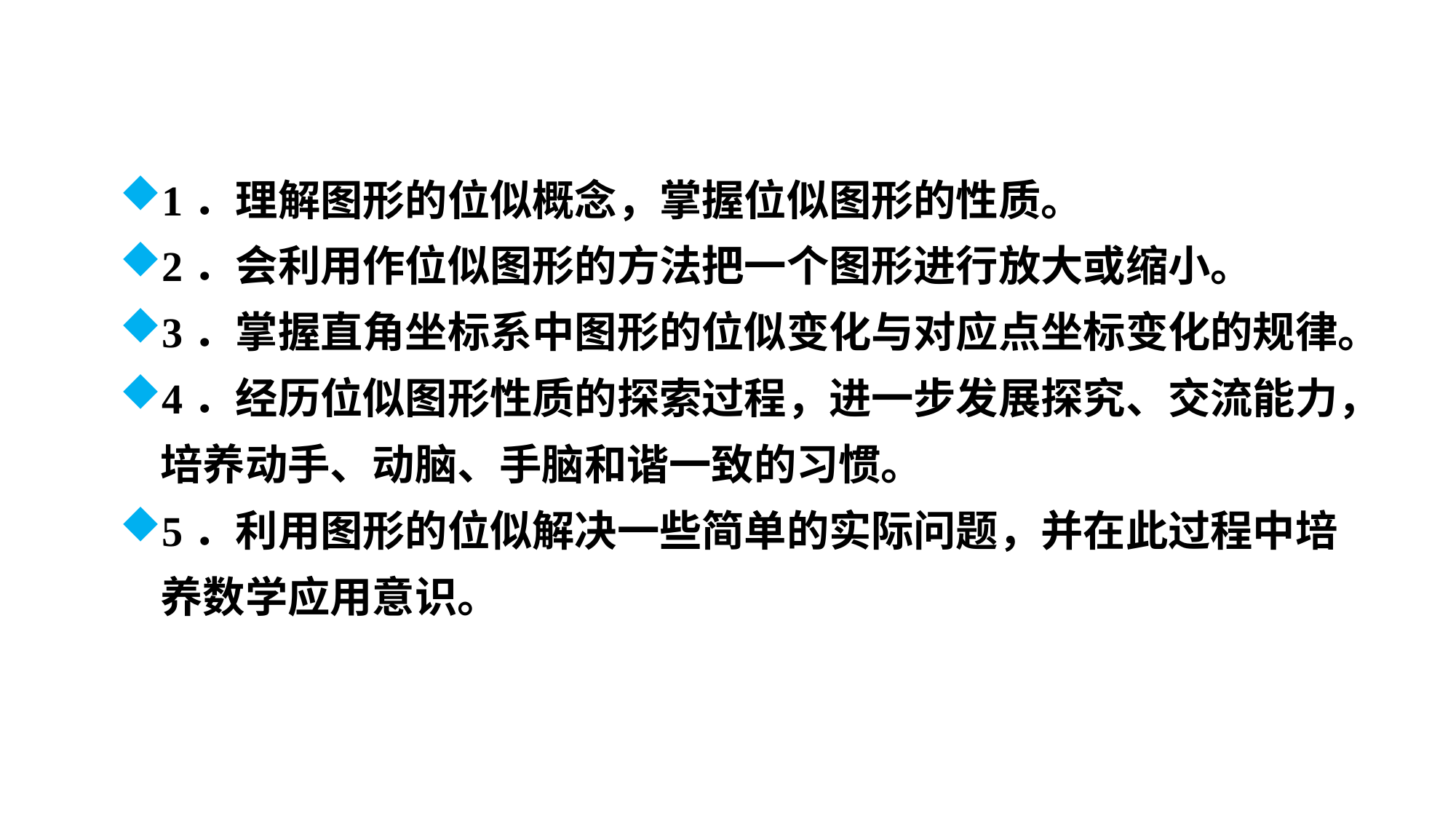

1．理解图形的位似概念，掌握位似图形的性质。
2．会利用作位似图形的方法把一个图形进行放大或缩小。
3．掌握直角坐标系中图形的位似变化与对应点坐标变化的规律。
4．经历位似图形性质的探索过程，进一步发展探究、交流能力，培养动手、动脑、手脑和谐一致的习惯。
5．利用图形的位似解决一些简单的实际问题，并在此过程中培养数学应用意识。